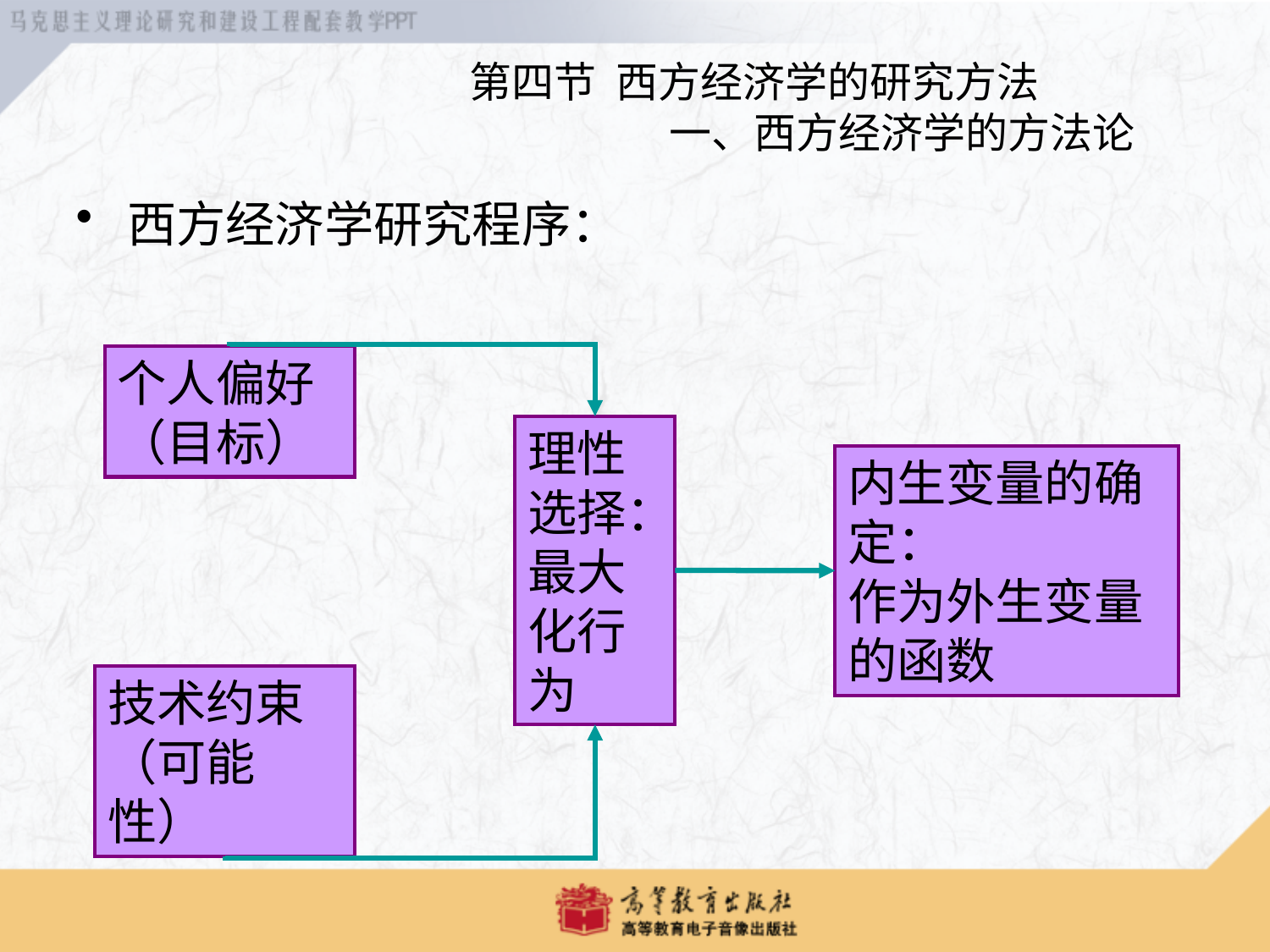

第四节  西方经济学的研究方法
                                                       一、西方经济学的方法论
  西方经济学研究程序：
个人偏好
（目标）
理性选择：
最大化行为
内生变量的确定：
作为外生变量的函数
技术约束
（可能性）